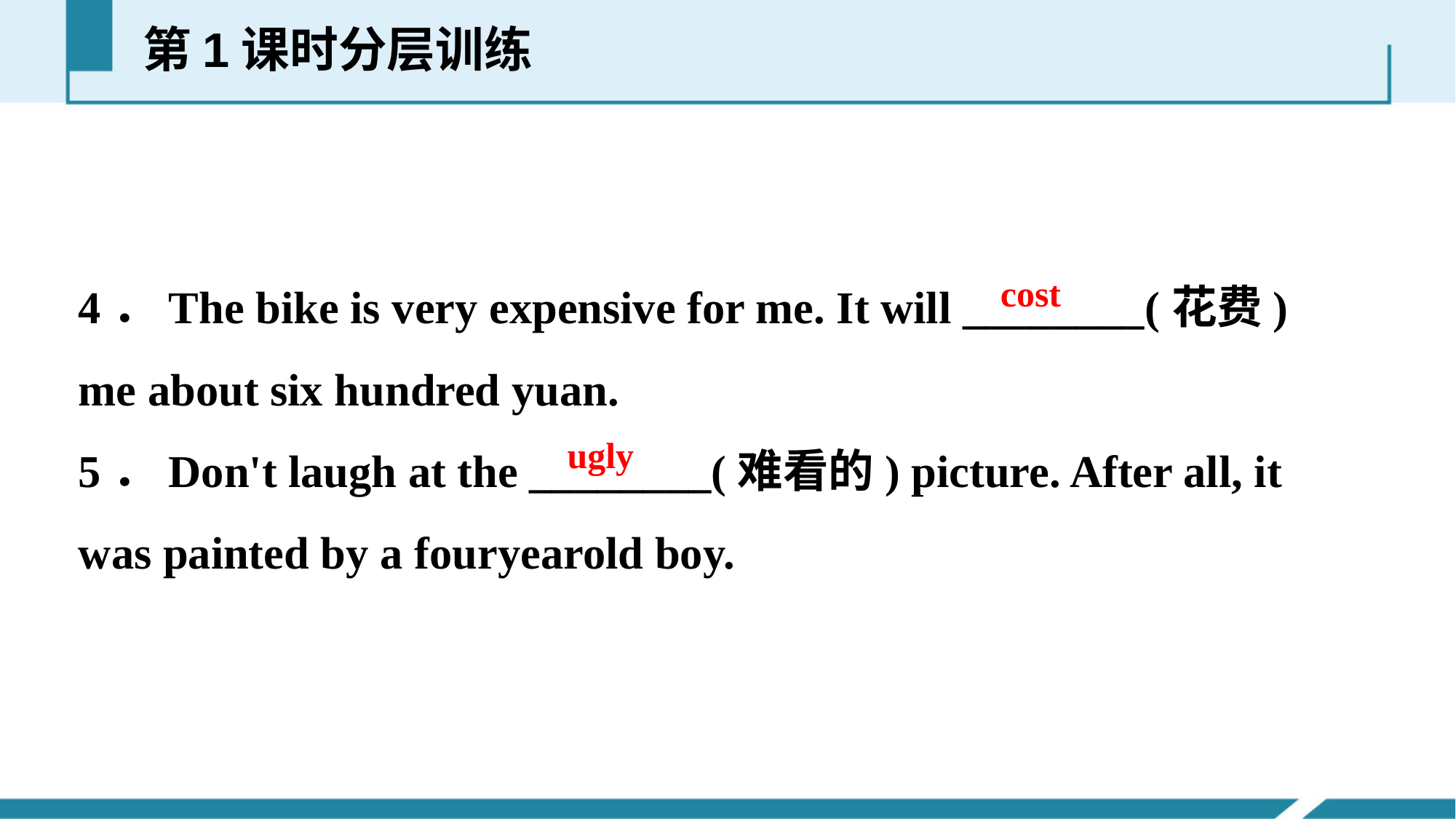

第1课时分层训练
4．The bike is very expensive for me. It will ________(花费) me about six hundred yuan.
5．Don't laugh at the ________(难看的) picture. After all, it was painted by a four­year­old boy.
cost
ugly